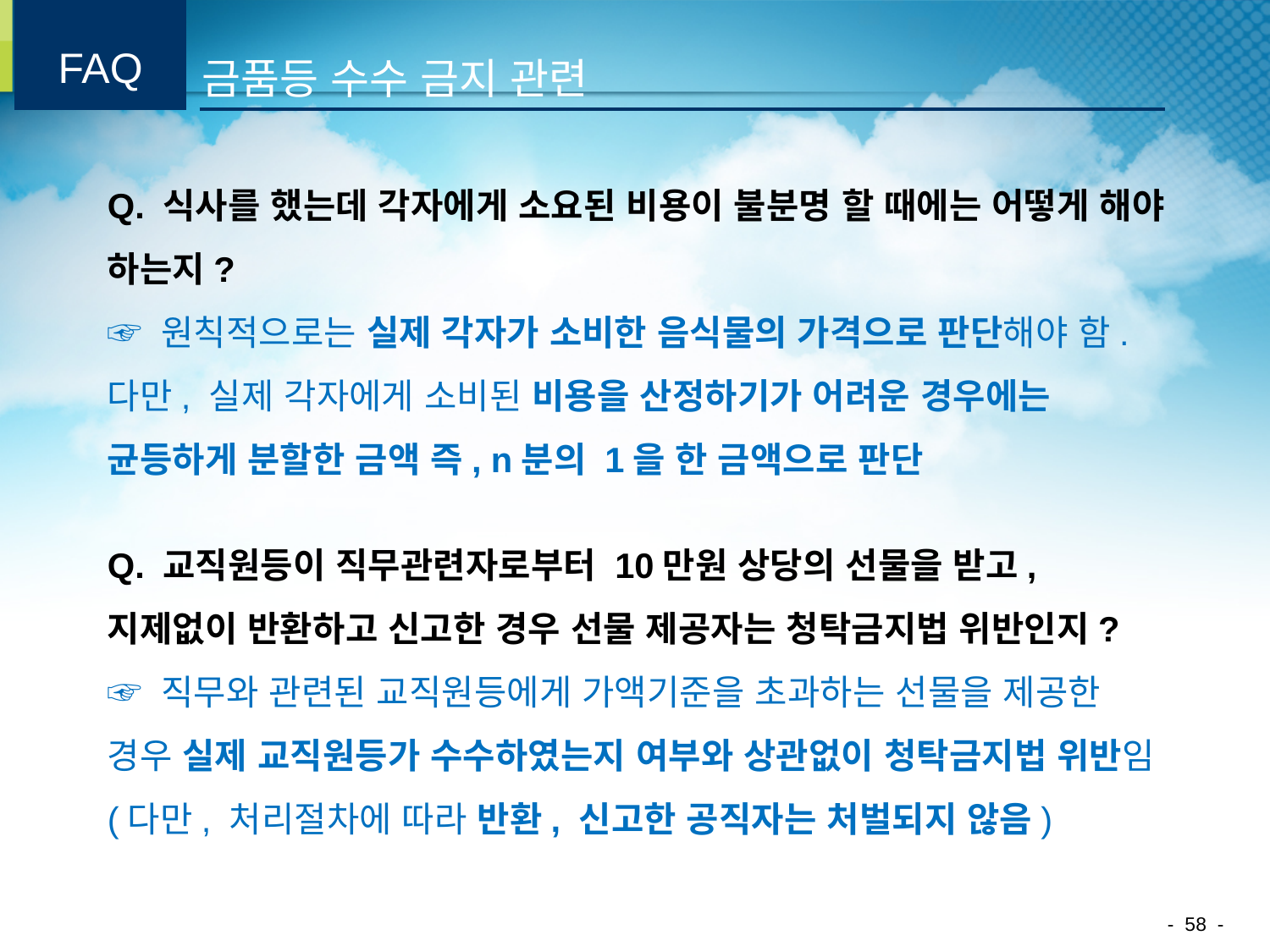

| FAQ |  | 금품등 수수 금지 관련 |
| --- | --- | --- |
Q. 식사를 했는데 각자에게 소요된 비용이 불분명 할 때에는 어떻게 해야 하는지?
☞ 원칙적으로는 실제 각자가 소비한 음식물의 가격으로 판단해야 함. 다만, 실제 각자에게 소비된 비용을 산정하기가 어려운 경우에는 균등하게 분할한 금액 즉, n분의 1을 한 금액으로 판단

Q. 교직원등이 직무관련자로부터 10만원 상당의 선물을 받고, 지제없이 반환하고 신고한 경우 선물 제공자는 청탁금지법 위반인지?
☞ 직무와 관련된 교직원등에게 가액기준을 초과하는 선물을 제공한 경우 실제 교직원등가 수수하였는지 여부와 상관없이 청탁금지법 위반임(다만, 처리절차에 따라 반환, 신고한 공직자는 처벌되지 않음)
-  58  -